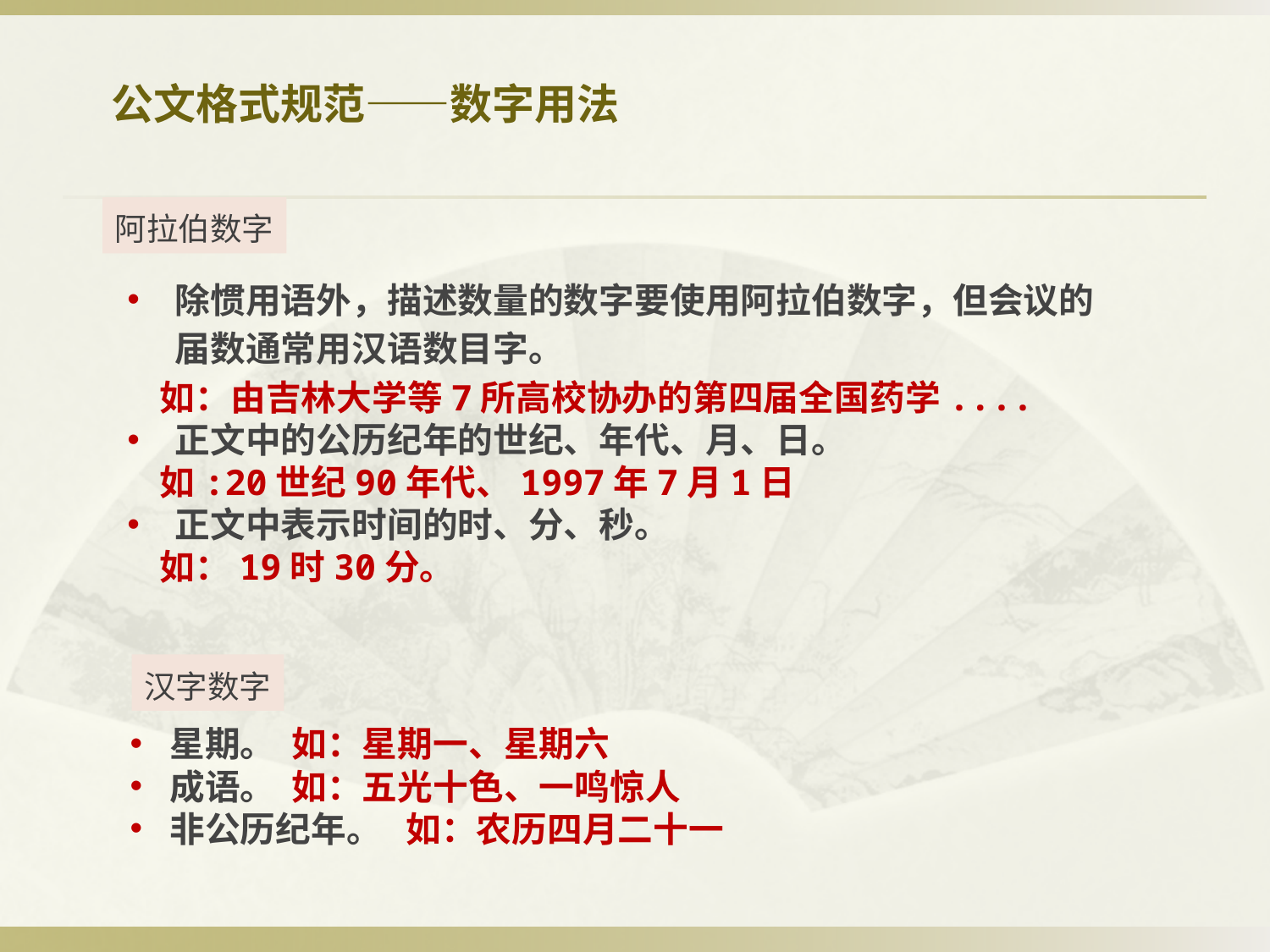

公文格式规范——数字用法
阿拉伯数字
除惯用语外，描述数量的数字要使用阿拉伯数字，但会议的届数通常用汉语数目字。
   如：由吉林大学等7所高校协办的第四届全国药学....
正文中的公历纪年的世纪、年代、月、日。
   如:20世纪90年代、1997年7月1日
正文中表示时间的时、分、秒。
   如：19时30分。
汉字数字
星期。  如：星期一、星期六
成语。  如：五光十色、一鸣惊人
非公历纪年。   如：农历四月二十一